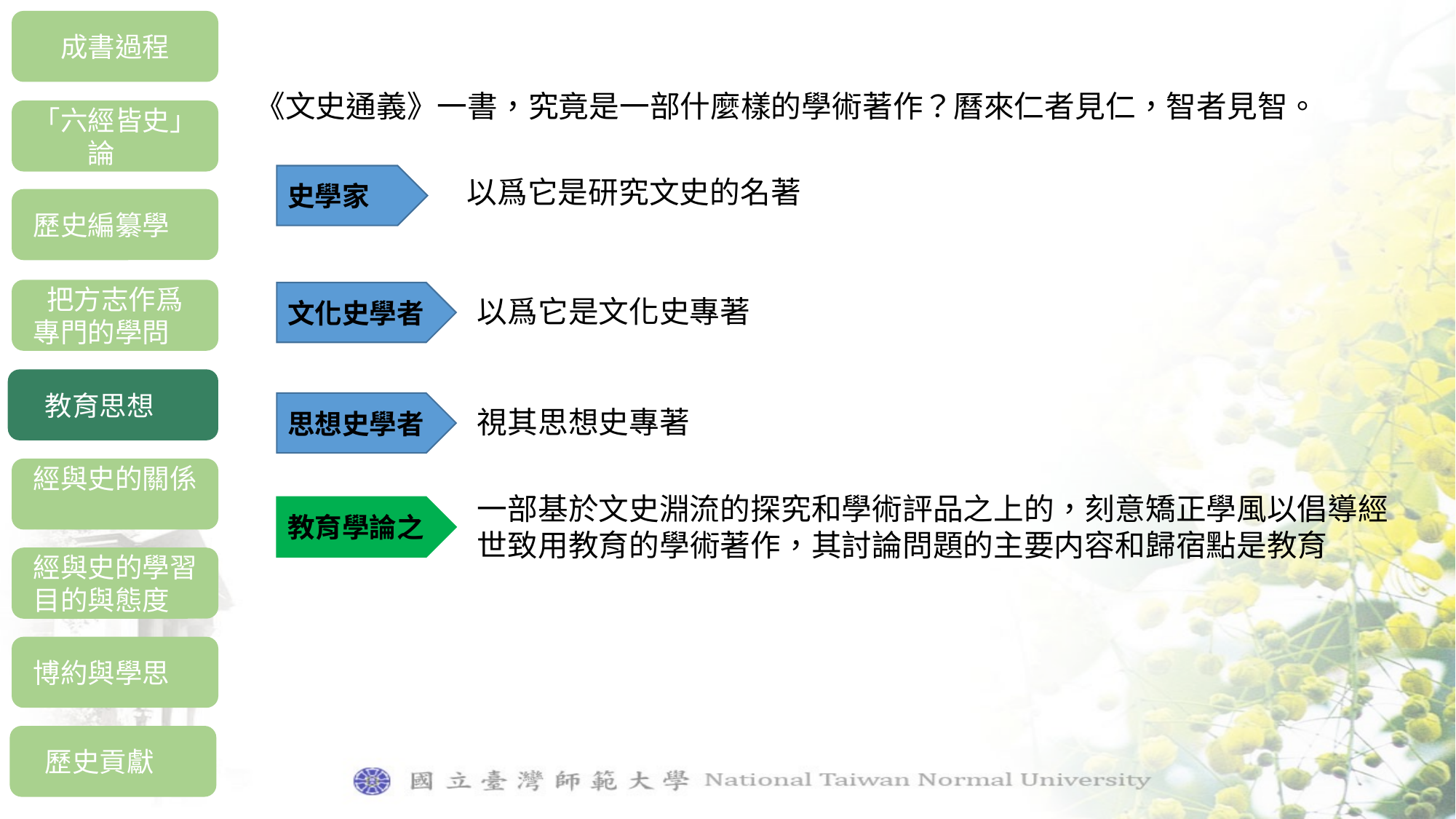

成書過程
「六經皆史」論
歷史編纂學
把方志作爲
專門的學問
教育思想
經與史的關係
經與史的學習目的與態度
博約與學思
歷史貢獻
《文史通義》一書，究竟是一部什麼樣的學術著作？曆來仁者見仁，智者見智。
史學家
以爲它是研究文史的名著
文化史學者
以爲它是文化史專著
思想史學者
視其思想史專著
一部基於文史淵流的探究和學術評品之上的，刻意矯正學風以倡導經世致用教育的學術著作，其討論問題的主要内容和歸宿點是教育
教育學論之